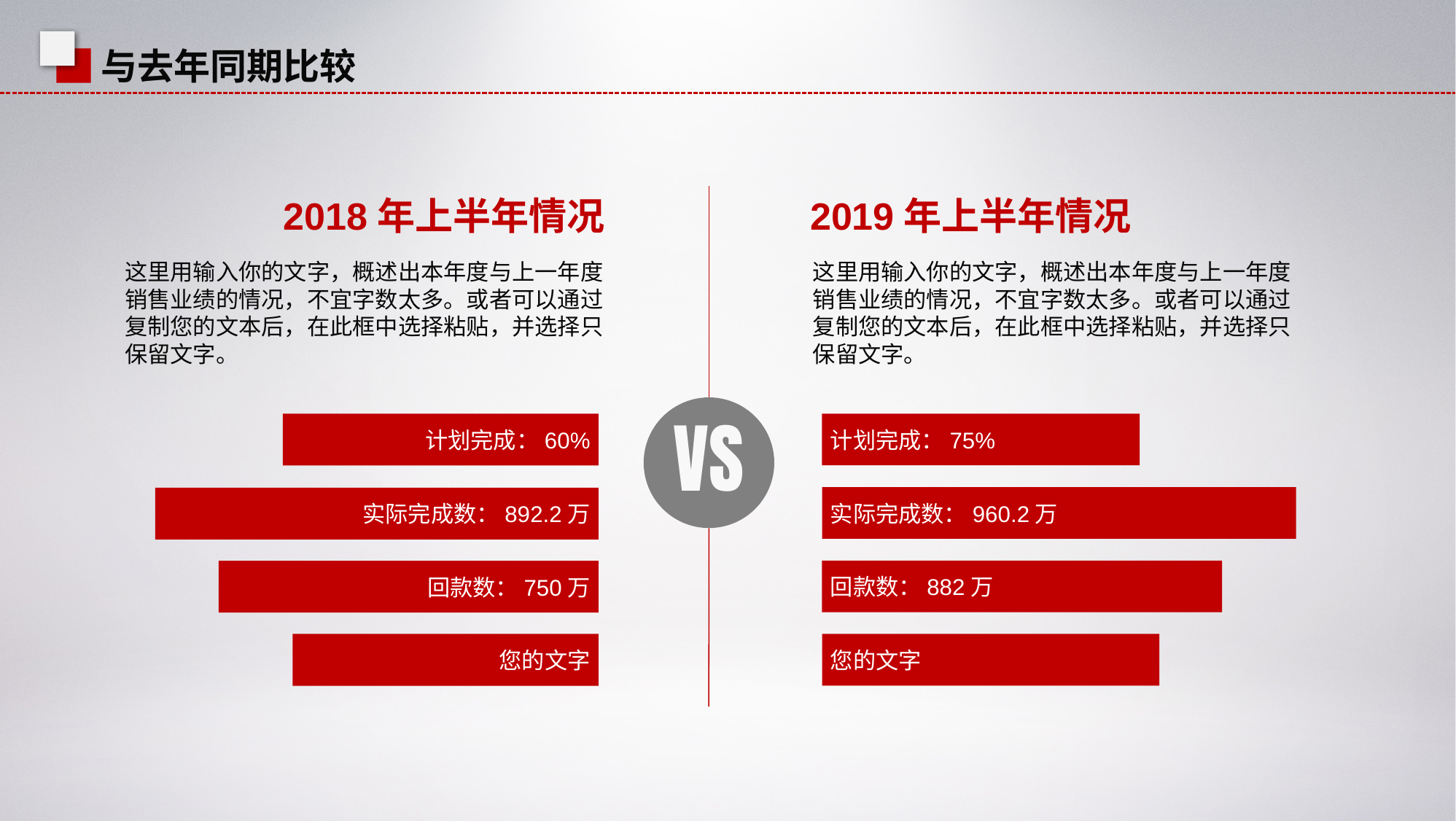

与去年同期比较
2018年上半年情况
2019年上半年情况
这里用输入你的文字，概述出本年度与上一年度销售业绩的情况，不宜字数太多。或者可以通过复制您的文本后，在此框中选择粘贴，并选择只保留文字。
这里用输入你的文字，概述出本年度与上一年度销售业绩的情况，不宜字数太多。或者可以通过复制您的文本后，在此框中选择粘贴，并选择只保留文字。

VS
计划完成：60%
计划完成：75%
实际完成数：960.2万
实际完成数：892.2万
回款数：882万
回款数：750万
您的文字
您的文字